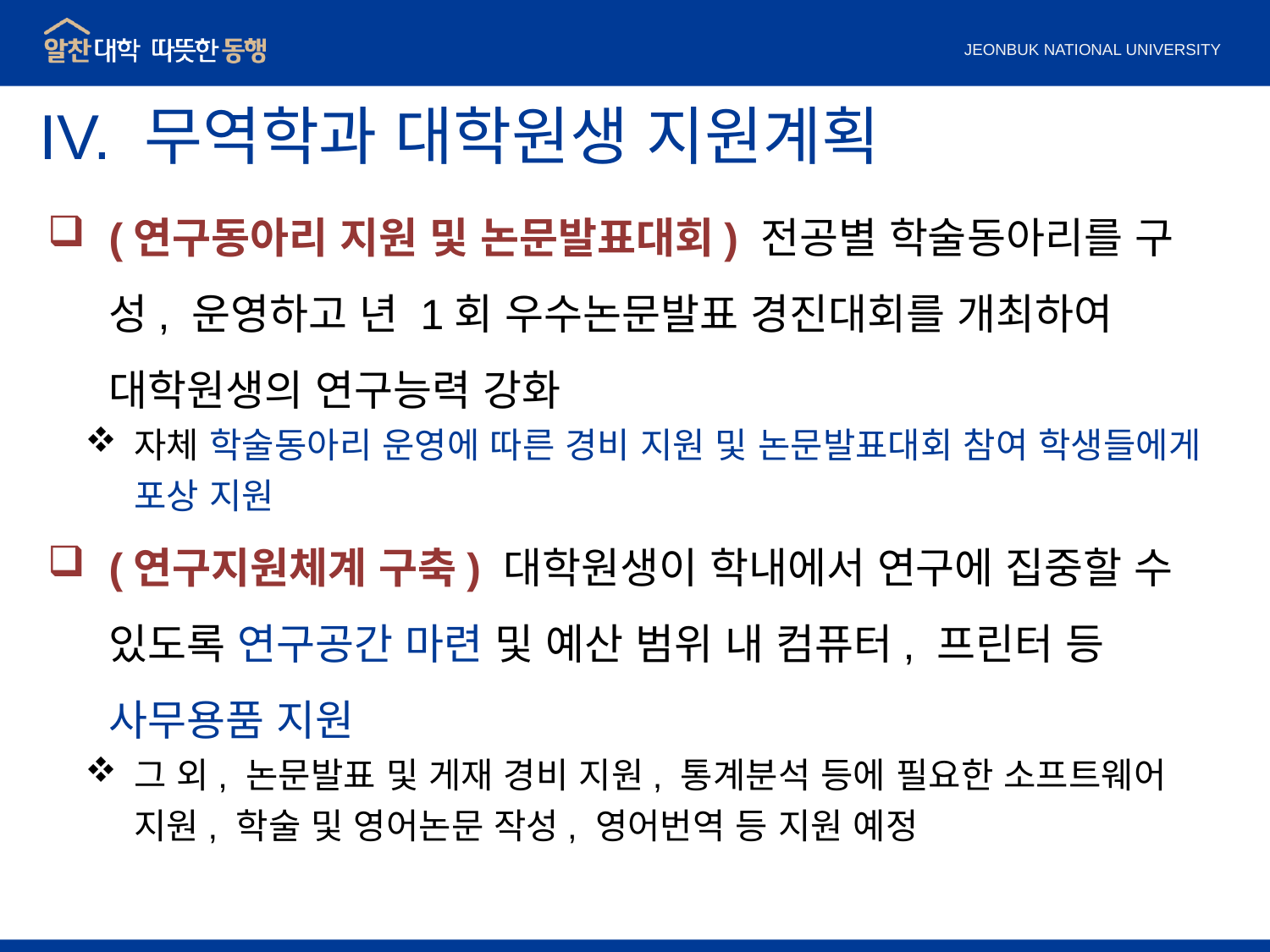

IV. 무역학과 대학원생 지원계획
(연구동아리 지원 및 논문발표대회) 전공별 학술동아리를 구성, 운영하고 년 1회 우수논문발표 경진대회를 개최하여 대학원생의 연구능력 강화
자체 학술동아리 운영에 따른 경비 지원 및 논문발표대회 참여 학생들에게 포상 지원
(연구지원체계 구축) 대학원생이 학내에서 연구에 집중할 수 있도록 연구공간 마련 및 예산 범위 내 컴퓨터, 프린터 등 사무용품 지원
그 외, 논문발표 및 게재 경비 지원, 통계분석 등에 필요한 소프트웨어 지원, 학술 및 영어논문 작성, 영어번역 등 지원 예정